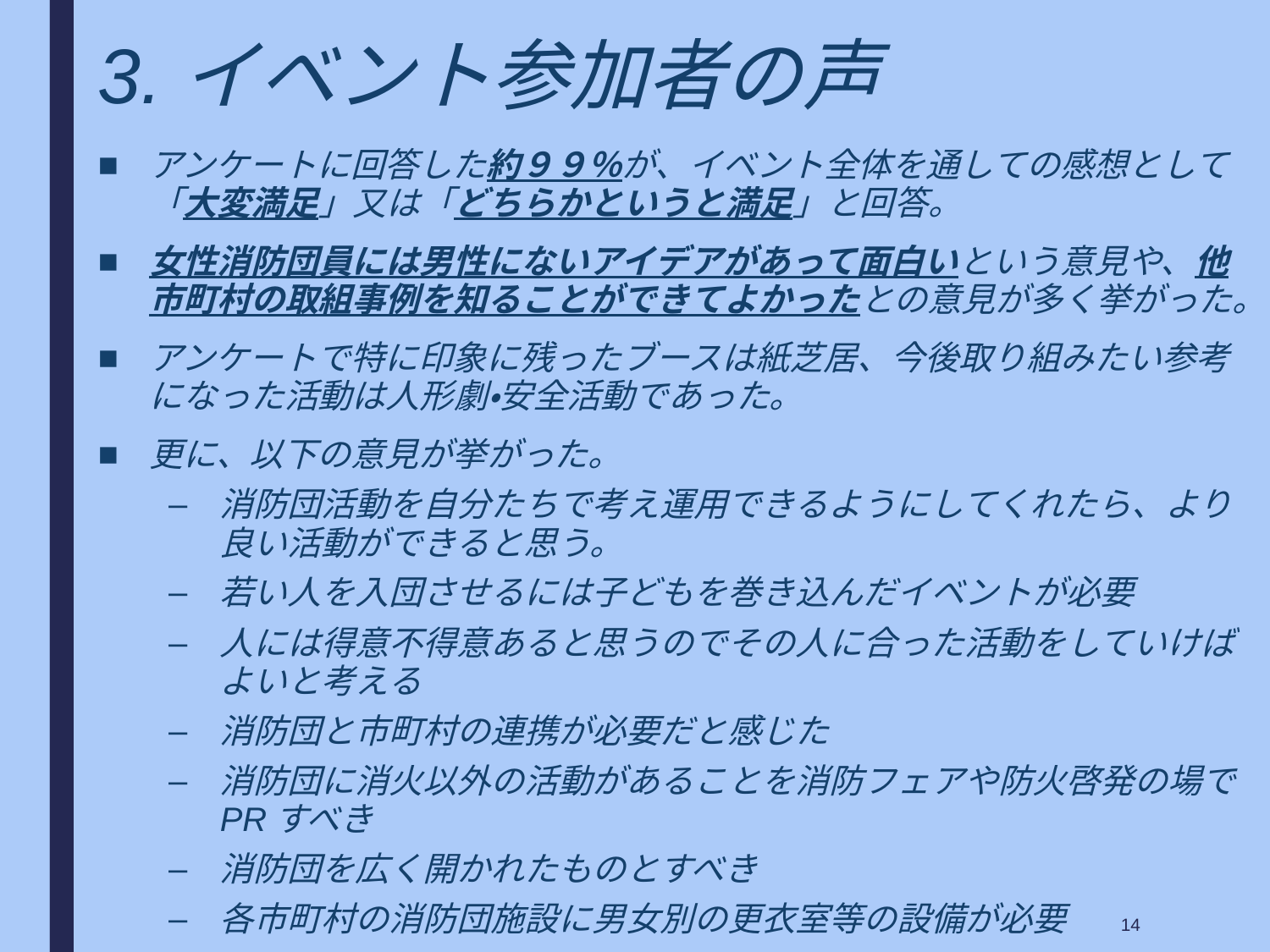

# 3.イベント参加者の声
アンケートに回答した約９９％が、イベント全体を通しての感想として「大変満足」又は「どちらかというと満足」と回答。
女性消防団員には男性にないアイデアがあって面白いという意見や、他市町村の取組事例を知ることができてよかったとの意見が多く挙がった。
アンケートで特に印象に残ったブースは紙芝居、今後取り組みたい参考になった活動は人形劇・安全活動であった。
更に、以下の意見が挙がった。
消防団活動を自分たちで考え運用できるようにしてくれたら、より良い活動ができると思う。
若い人を入団させるには子どもを巻き込んだイベントが必要
人には得意不得意あると思うのでその人に合った活動をしていけばよいと考える
消防団と市町村の連携が必要だと感じた
消防団に消火以外の活動があることを消防フェアや防火啓発の場でPRすべき
消防団を広く開かれたものとすべき
各市町村の消防団施設に男女別の更衣室等の設備が必要
14